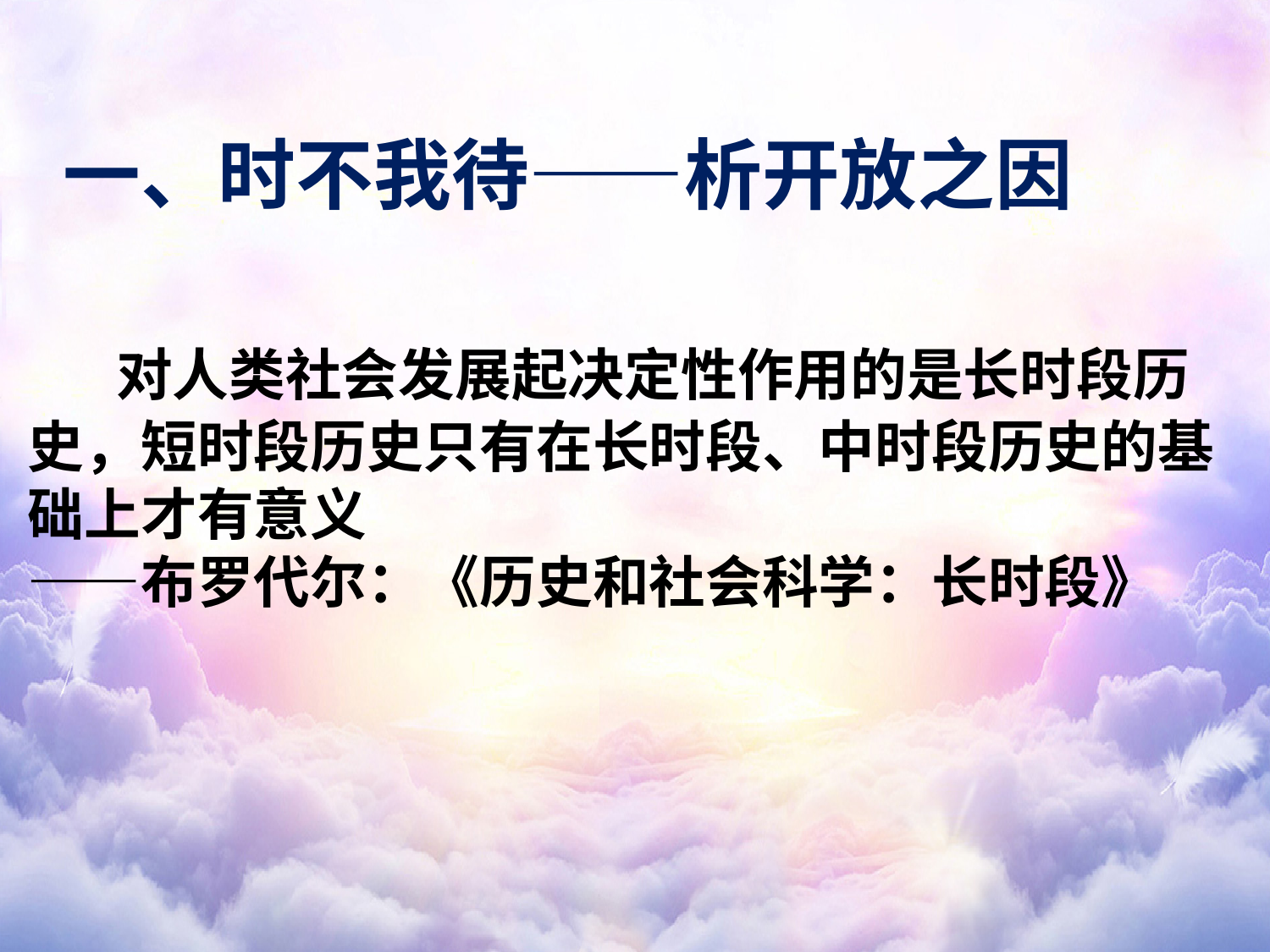

一、时不我待——析开放之因
    对人类社会发展起决定性作用的是长时段历史，短时段历史只有在长时段、中时段历史的基础上才有意义
——布罗代尔：《历史和社会科学：长时段》